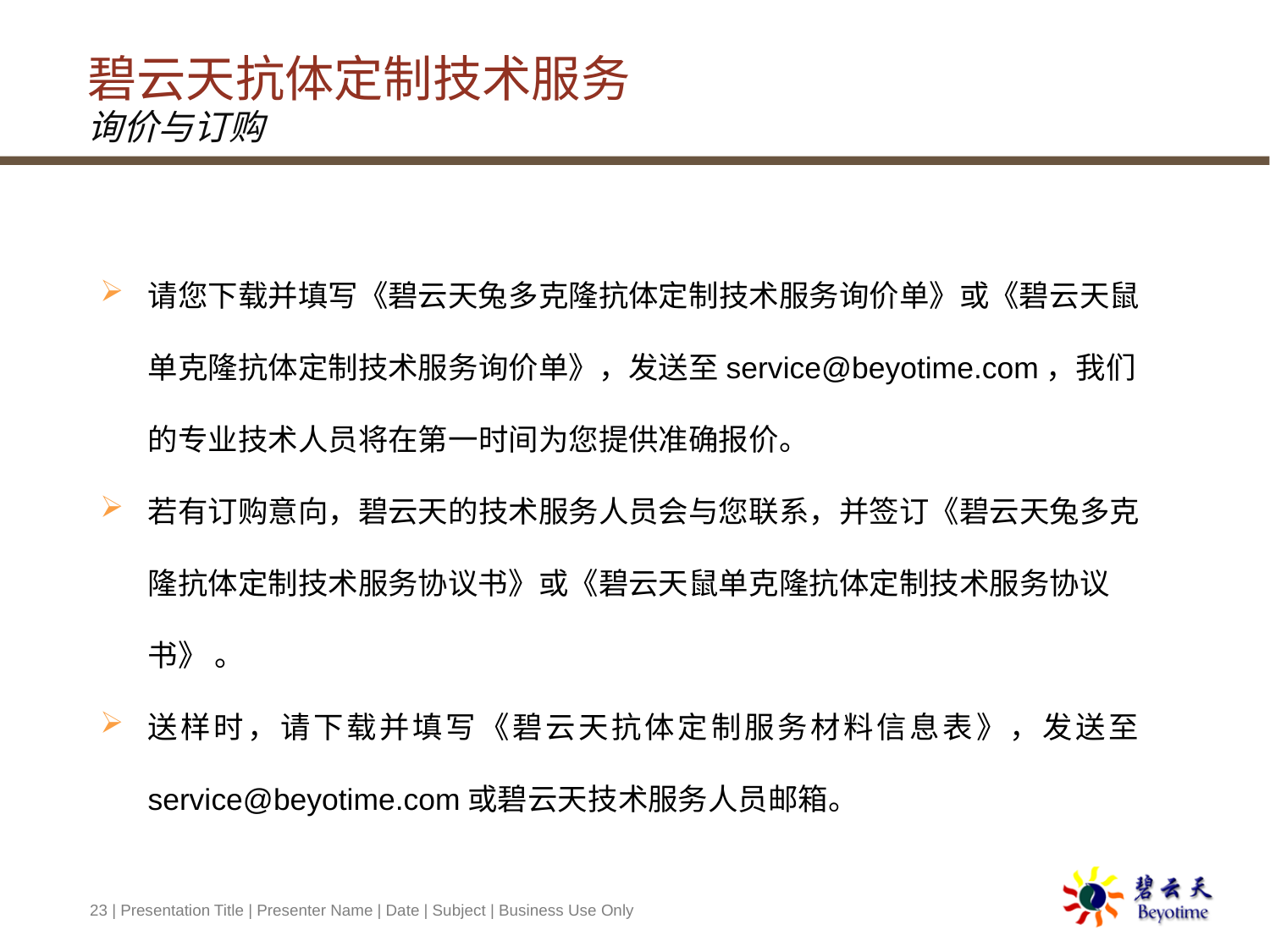

# 碧云天抗体定制技术服务 询价与订购
请您下载并填写《碧云天兔多克隆抗体定制技术服务询价单》或《碧云天鼠单克隆抗体定制技术服务询价单》，发送至service@beyotime.com，我们的专业技术人员将在第一时间为您提供准确报价。
若有订购意向，碧云天的技术服务人员会与您联系，并签订《碧云天兔多克隆抗体定制技术服务协议书》或《碧云天鼠单克隆抗体定制技术服务协议书》 。
送样时，请下载并填写《碧云天抗体定制服务材料信息表》，发送至service@beyotime.com或碧云天技术服务人员邮箱。
23 | Presentation Title | Presenter Name | Date | Subject | Business Use Only